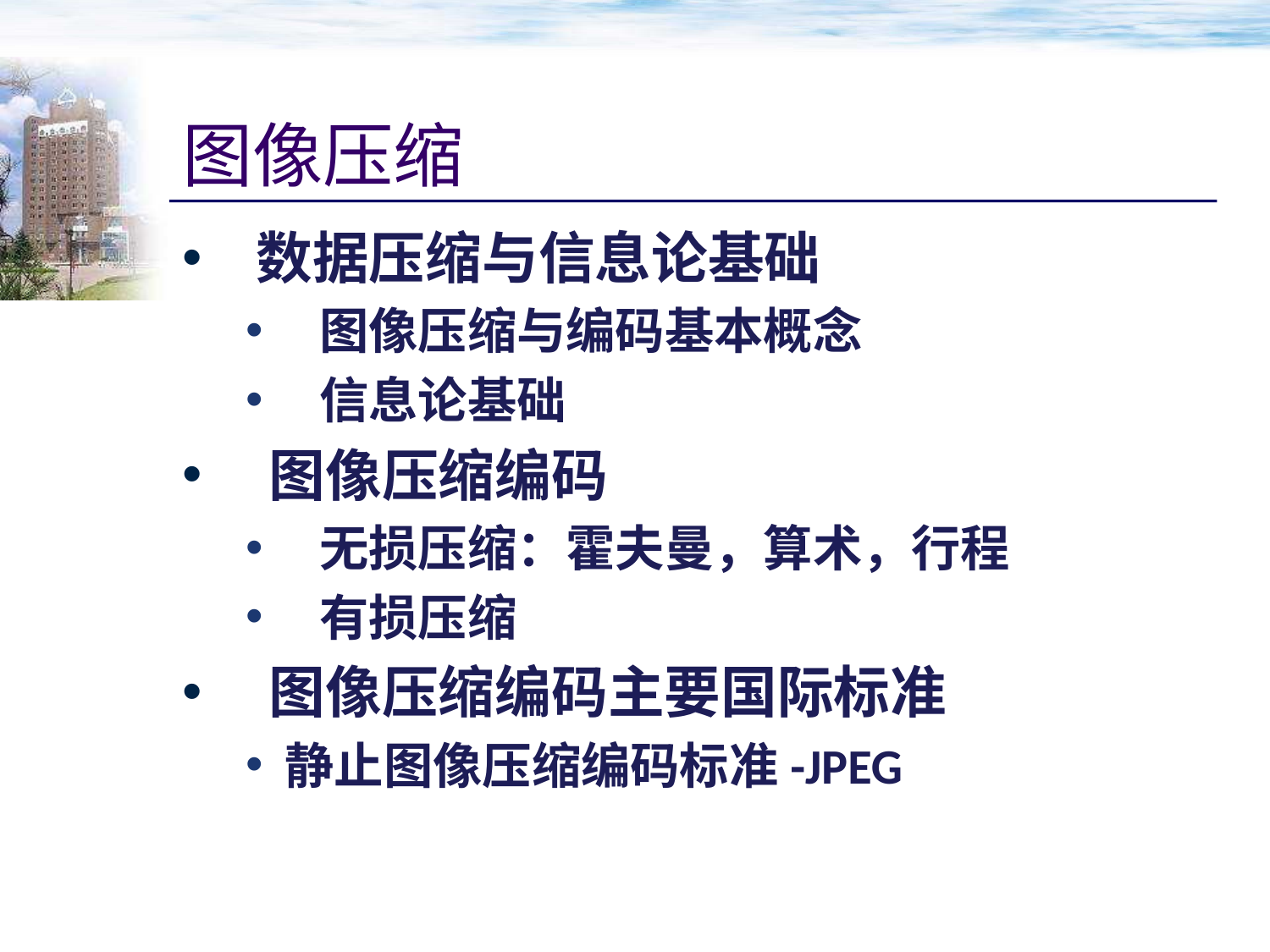

# 图像压缩
 数据压缩与信息论基础
  图像压缩与编码基本概念
  信息论基础
  图像压缩编码
  无损压缩：霍夫曼，算术，行程
  有损压缩
  图像压缩编码主要国际标准
静止图像压缩编码标准-JPEG
11